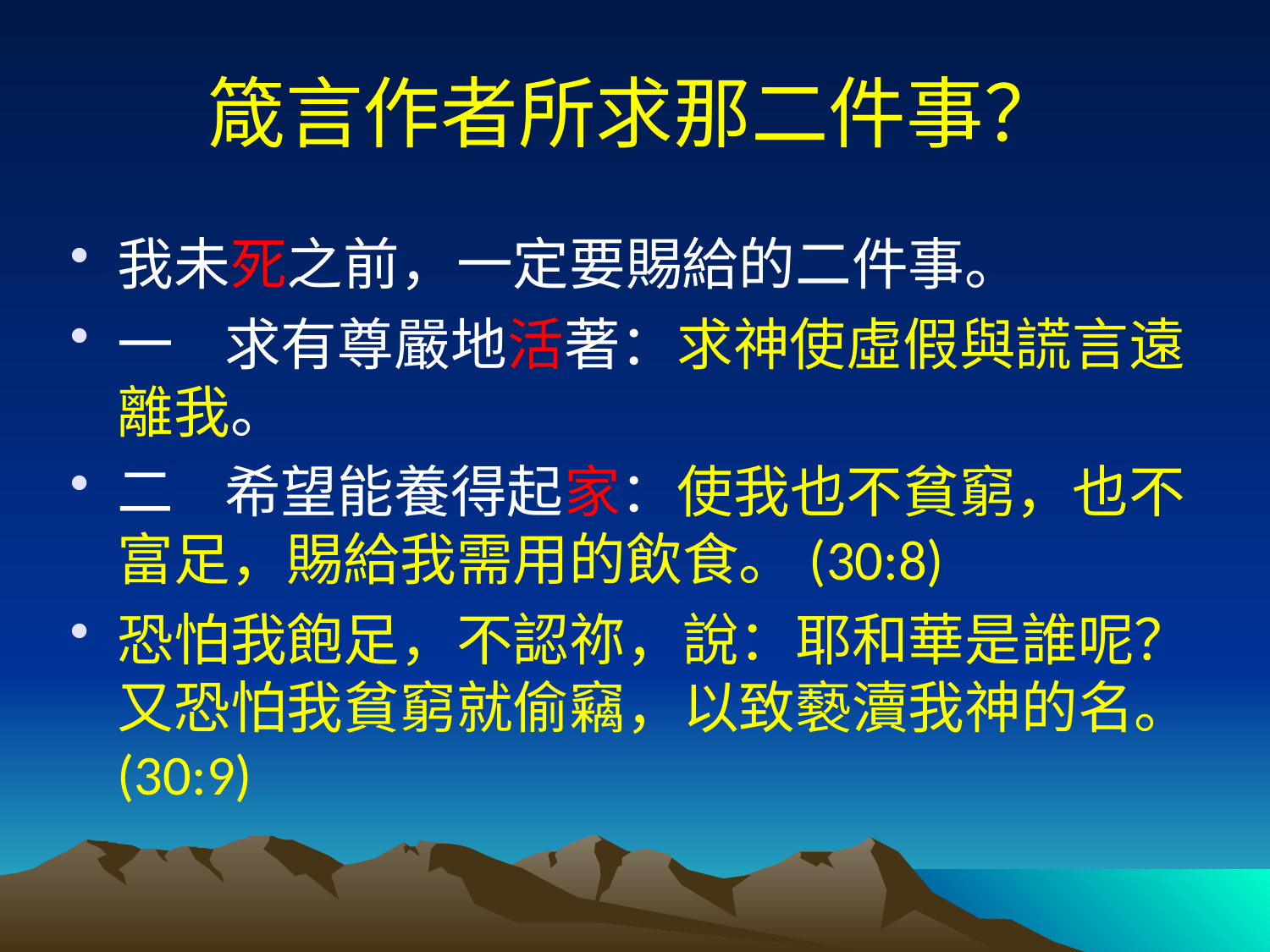

# 箴言作者所求那二件事？
我未死之前，一定要賜給的二件事。
一    求有尊嚴地活著：求神使虛假與謊言遠離我。
二    希望能養得起家：使我也不貧窮，也不富足，賜給我需用的飲食。(30:8)
恐怕我飽足，不認祢，說：耶和華是誰呢？又恐怕我貧窮就偷竊，以致褻瀆我神的名。(30:9)